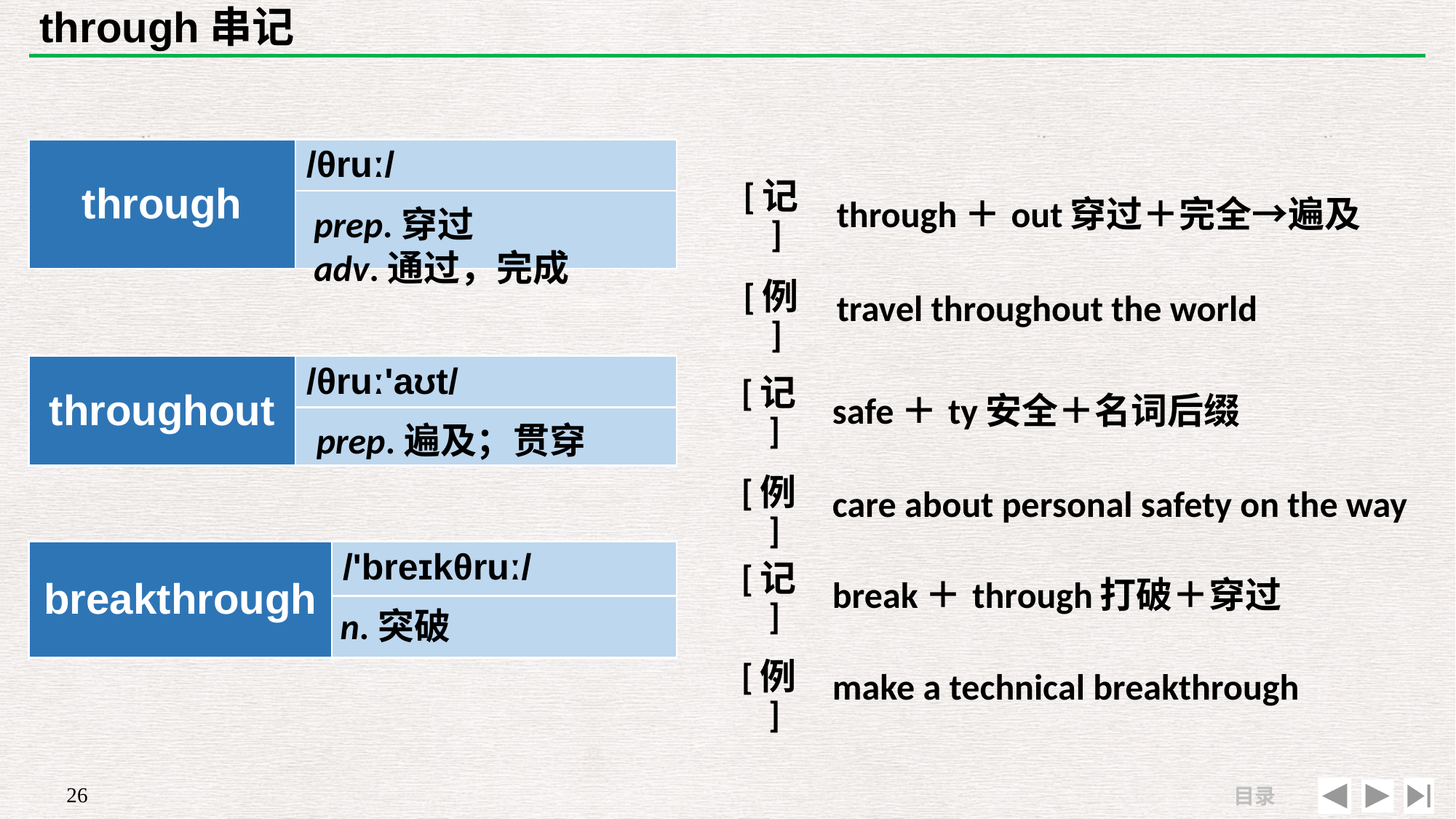

# through串记

| through | /θruː/ |
| --- | --- |
|  |  |
| [记] | through＋out穿过＋完全→遍及 |
| --- | --- |
| [例] | travel throughout the world |
prep.穿过
adv.通过，完成
| throughout | /θruː'aʊt/ |
| --- | --- |
|  |  |
| [记] | safe＋ty安全＋名词后缀 |
| --- | --- |
| [例] | care about personal safety on the way |
prep.遍及；贯穿
| breakthrough | /'breɪkθruː/ |
| --- | --- |
|  |  |
| [记] | break＋through打破＋穿过 |
| --- | --- |
| [例] | make a technical breakthrough |
n.突破